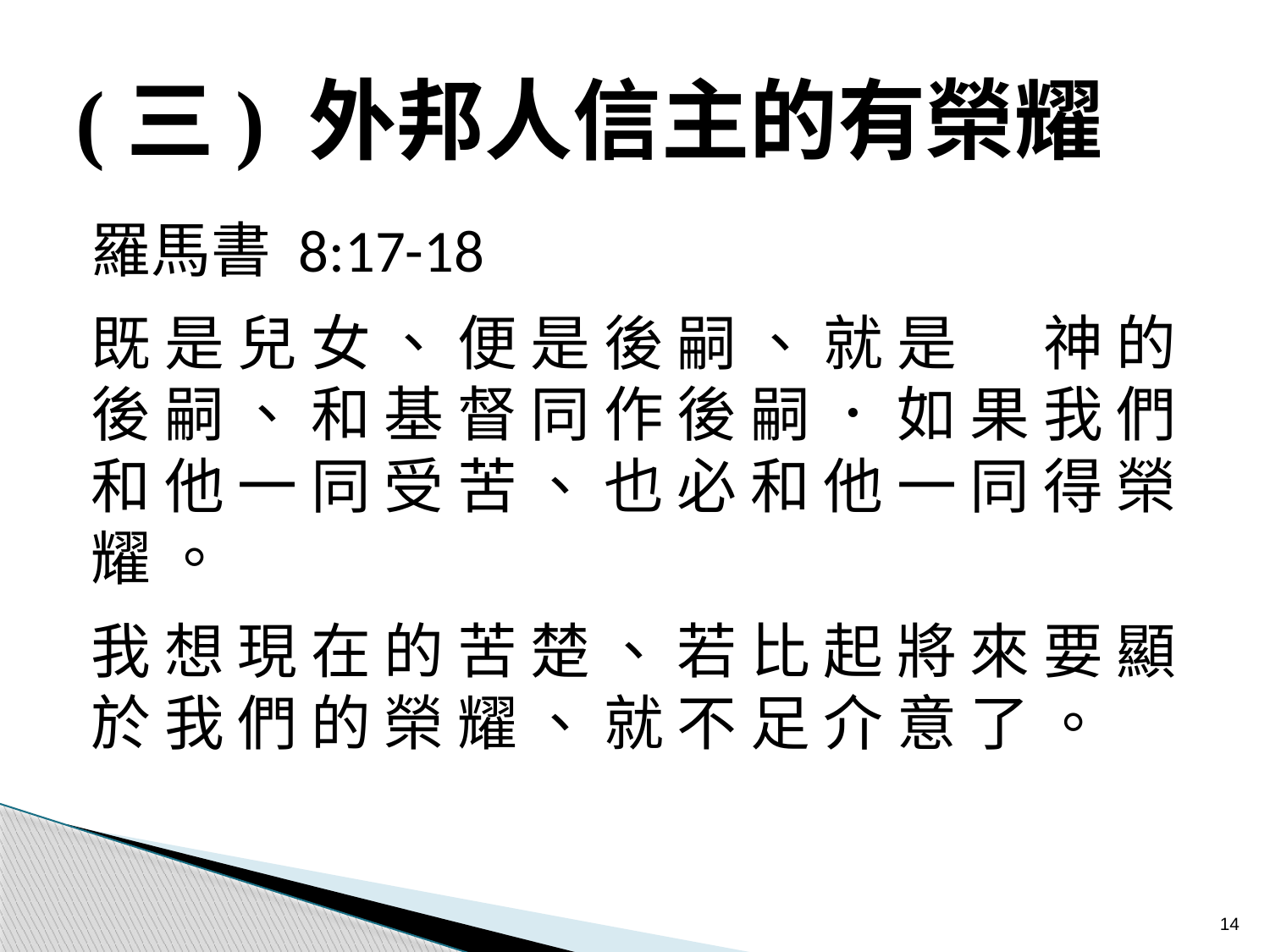

# (三) 外邦人信主的有榮耀
羅馬書 8:17-18
既 是 兒 女 、 便 是 後 嗣 、 就 是 　 神 的 後 嗣 、 和 基 督 同 作 後 嗣 ． 如 果 我 們 和 他 一 同 受 苦 、 也 必 和 他 一 同 得 榮 耀 。
我 想 現 在 的 苦 楚 、 若 比 起 將 來 要 顯 於 我 們 的 榮 耀 、 就 不 足 介 意 了 。

14